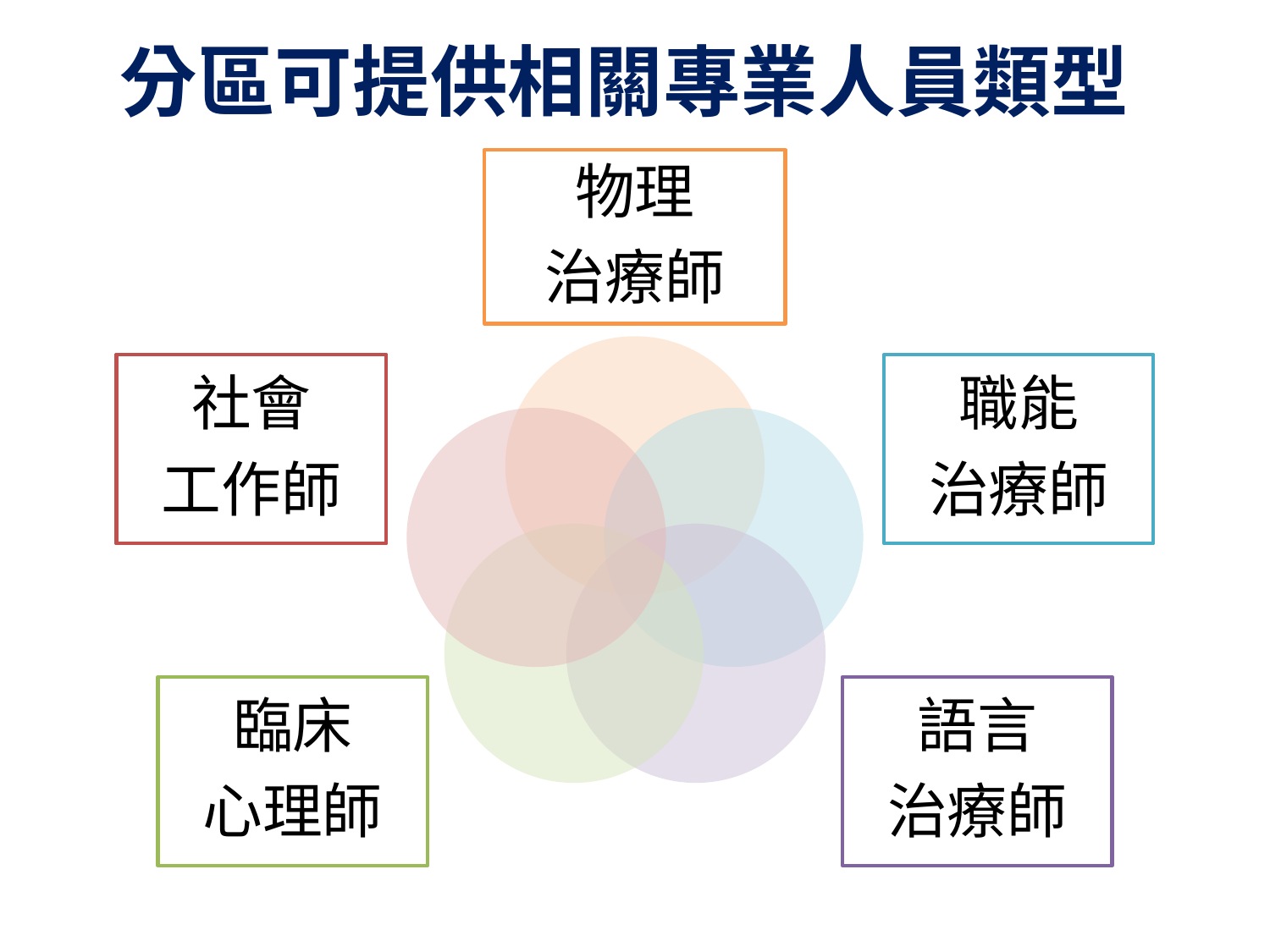

分區可提供相關專業人員類型

物理
治療師

社會
工作師

職能
治療師

臨床
心理師

語言
治療師